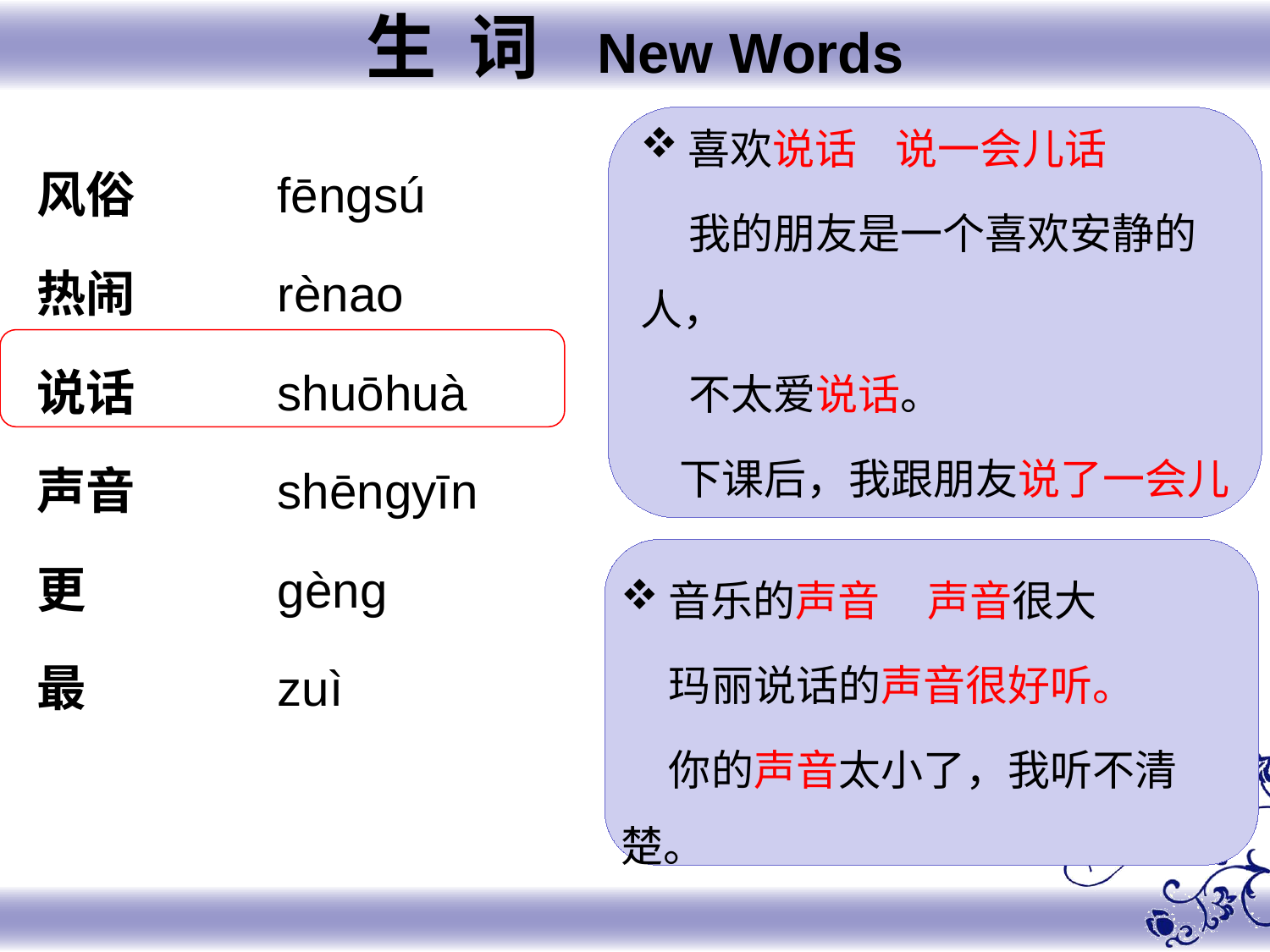

生  词   New Words
喜欢说话    说一会儿话
    我的朋友是一个喜欢安静的人，
    不太爱说话。
   下课后，我跟朋友说了一会儿
    话就回家了。

fēngsú
rènao
shuōhuà
shēngyīn
gèng
zuì

风俗
热闹
说话
声音
更
最

音乐的声音     声音很大
    玛丽说话的声音很好听。
    你的声音太小了，我听不清楚。